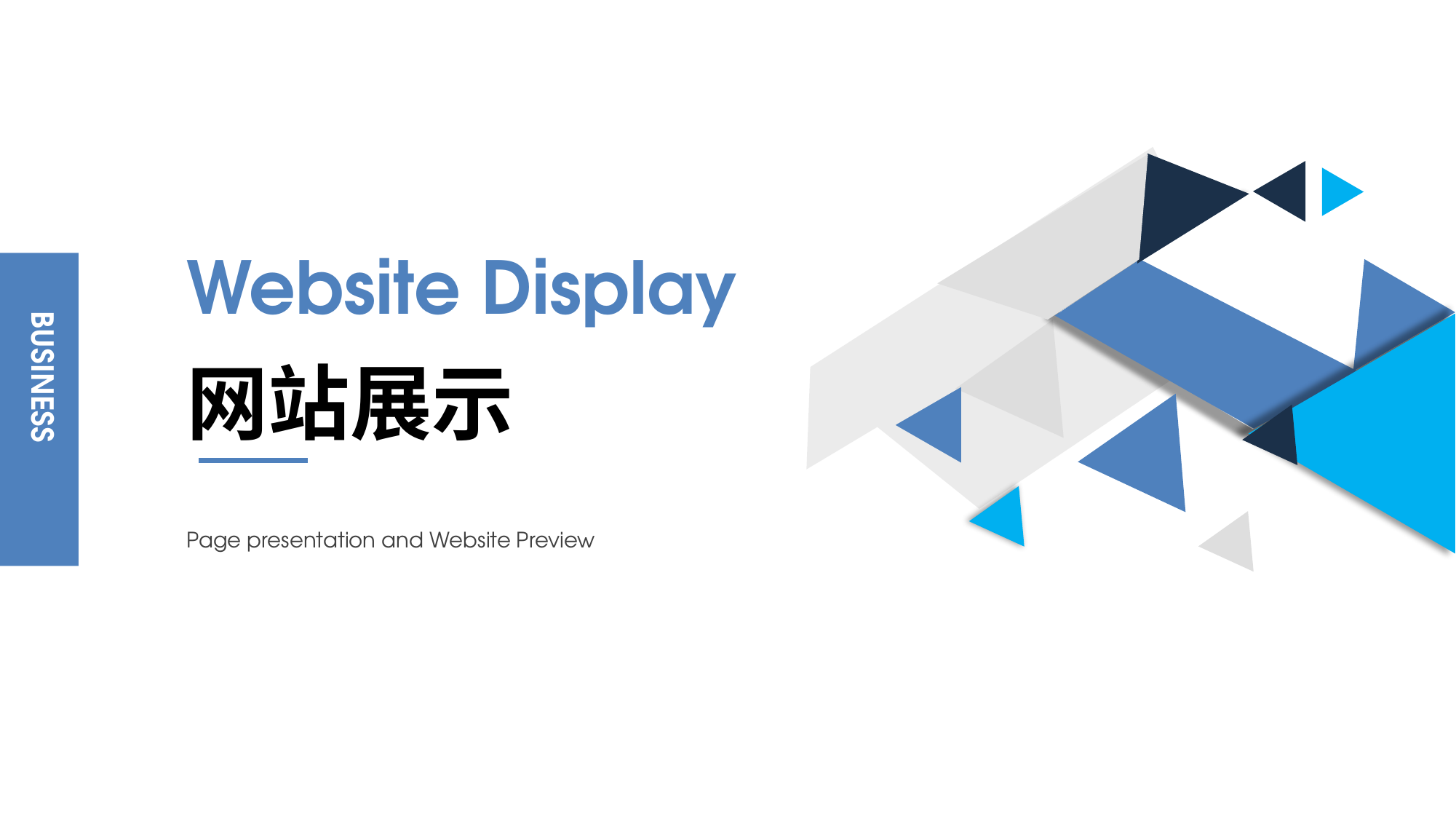

Website Display

BUSINESS

网站展示

Page presentation and Website Preview